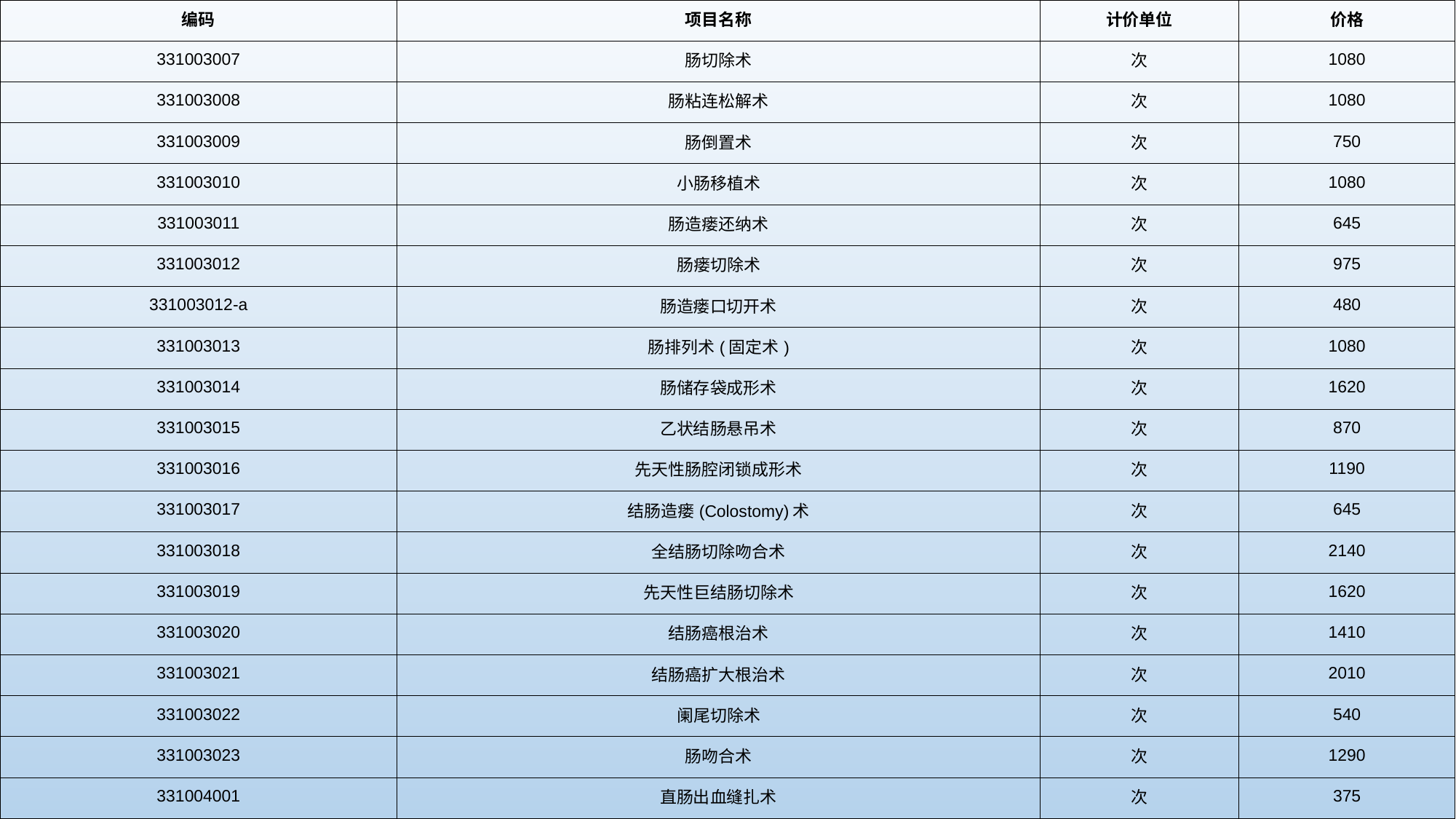

| 编码 | 项目名称 | 计价单位 | 价格 |
| --- | --- | --- | --- |
| 331003007 | 肠切除术 | 次 | 1080 |
| 331003008 | 肠粘连松解术 | 次 | 1080 |
| 331003009 | 肠倒置术 | 次 | 750 |
| 331003010 | 小肠移植术 | 次 | 1080 |
| 331003011 | 肠造瘘还纳术 | 次 | 645 |
| 331003012 | 肠瘘切除术 | 次 | 975 |
| 331003012-a | 肠造瘘口切开术 | 次 | 480 |
| 331003013 | 肠排列术(固定术) | 次 | 1080 |
| 331003014 | 肠储存袋成形术 | 次 | 1620 |
| 331003015 | 乙状结肠悬吊术 | 次 | 870 |
| 331003016 | 先天性肠腔闭锁成形术 | 次 | 1190 |
| 331003017 | 结肠造瘘(Colostomy)术 | 次 | 645 |
| 331003018 | 全结肠切除吻合术 | 次 | 2140 |
| 331003019 | 先天性巨结肠切除术 | 次 | 1620 |
| 331003020 | 结肠癌根治术 | 次 | 1410 |
| 331003021 | 结肠癌扩大根治术 | 次 | 2010 |
| 331003022 | 阑尾切除术 | 次 | 540 |
| 331003023 | 肠吻合术 | 次 | 1290 |
| 331004001 | 直肠出血缝扎术 | 次 | 375 |